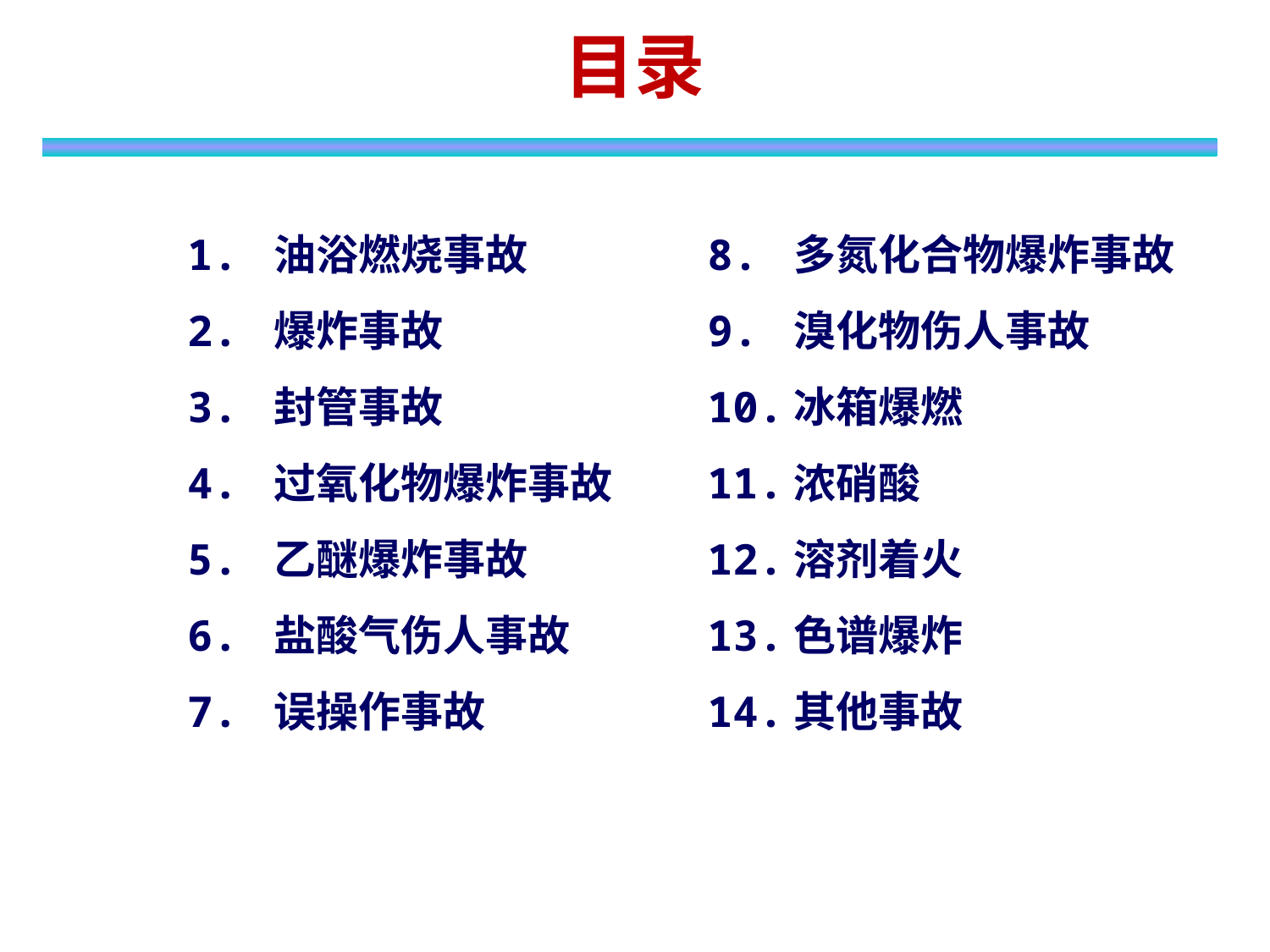

目录

1. 油浴燃烧事故
2. 爆炸事故
3. 封管事故
4. 过氧化物爆炸事故
5. 乙醚爆炸事故
6. 盐酸气伤人事故
7. 误操作事故

8. 多氮化合物爆炸事故
9. 溴化物伤人事故
10.冰箱爆燃
11.浓硝酸
12.溶剂着火
13.色谱爆炸
14.其他事故